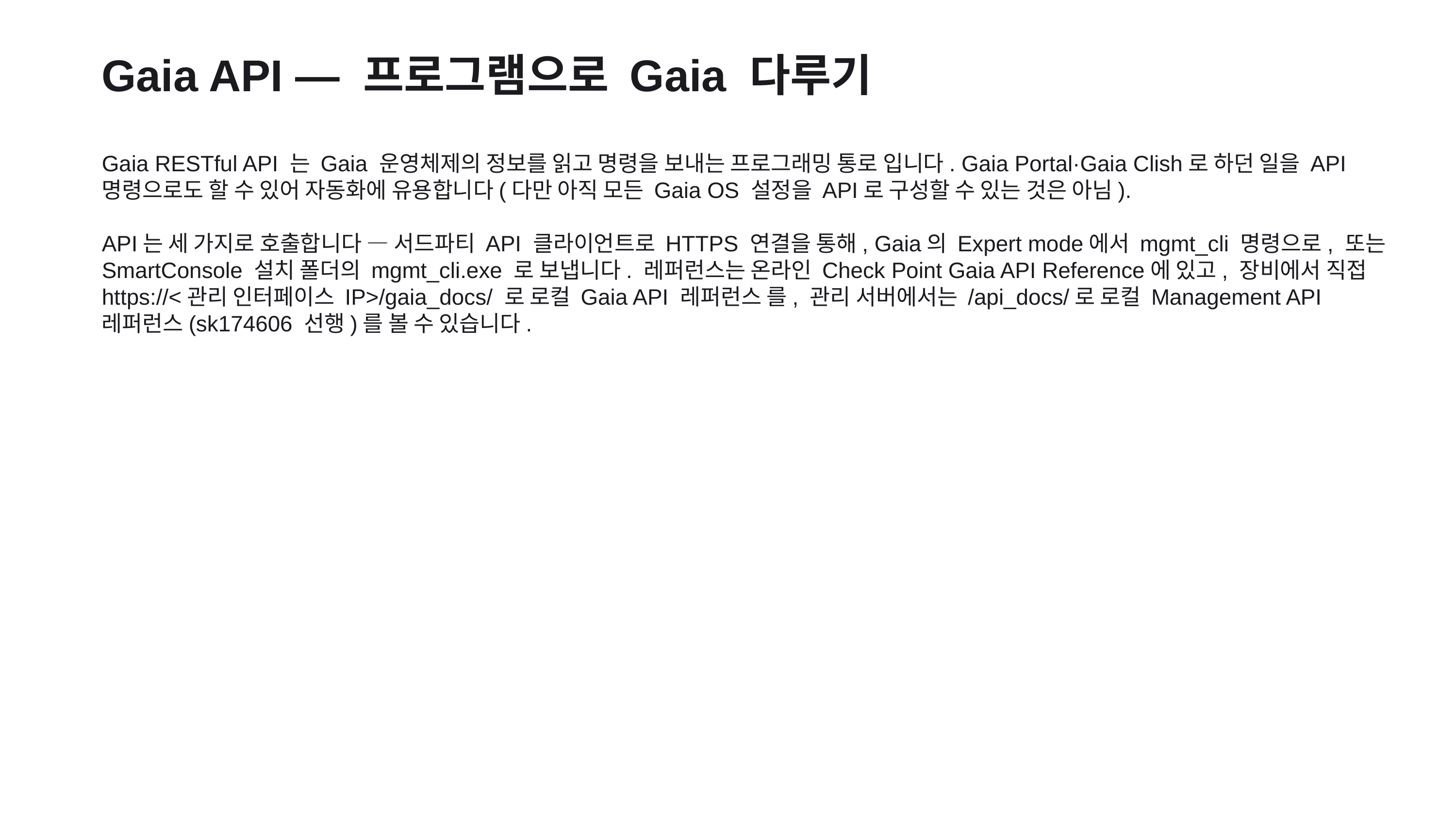

Gaia API — 프로그램으로 Gaia 다루기
Gaia RESTful API 는 Gaia 운영체제의 정보를 읽고 명령을 보내는 프로그래밍 통로 입니다. Gaia Portal·Gaia Clish로 하던 일을 API 명령으로도 할 수 있어 자동화에 유용합니다(다만 아직 모든 Gaia OS 설정을 API로 구성할 수 있는 것은 아님).

API는 세 가지로 호출합니다 — 서드파티 API 클라이언트로 HTTPS 연결을 통해, Gaia의 Expert mode에서 mgmt_cli 명령으로, 또는 SmartConsole 설치 폴더의 mgmt_cli.exe 로 보냅니다. 레퍼런스는 온라인 Check Point Gaia API Reference에 있고, 장비에서 직접 https://<관리 인터페이스 IP>/gaia_docs/ 로 로컬 Gaia API 레퍼런스 를, 관리 서버에서는 /api_docs/로 로컬 Management API 레퍼런스(sk174606 선행)를 볼 수 있습니다.